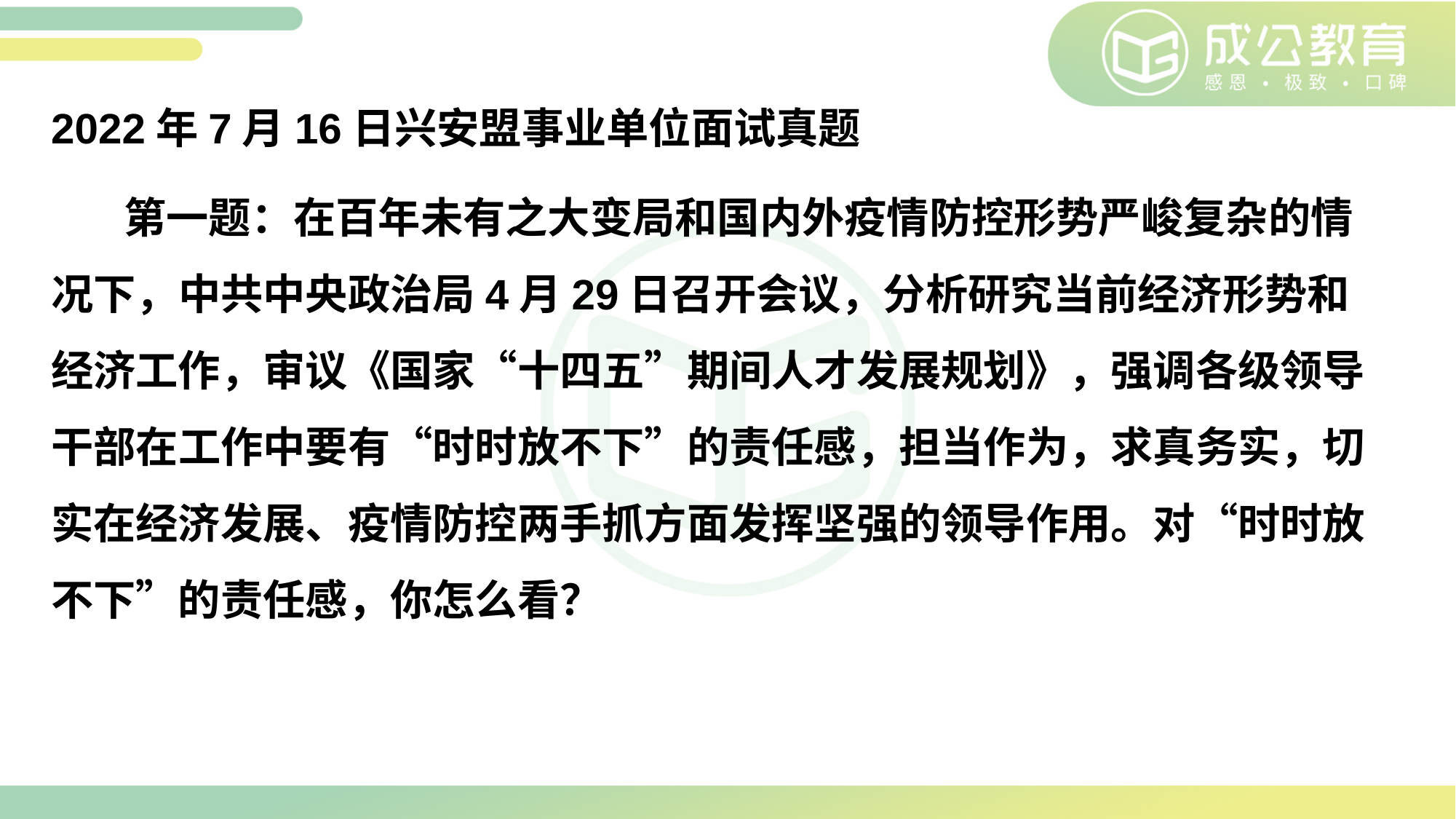

# 2022年7月16日兴安盟事业单位面试真题
第一题：在百年未有之大变局和国内外疫情防控形势严峻复杂的情况下，中共中央政治局4月29日召开会议，分析研究当前经济形势和经济工作，审议《国家“十四五”期间人才发展规划》，强调各级领导干部在工作中要有“时时放不下”的责任感，担当作为，求真务实，切实在经济发展、疫情防控两手抓方面发挥坚强的领导作用。对“时时放不下”的责任感，你怎么看？